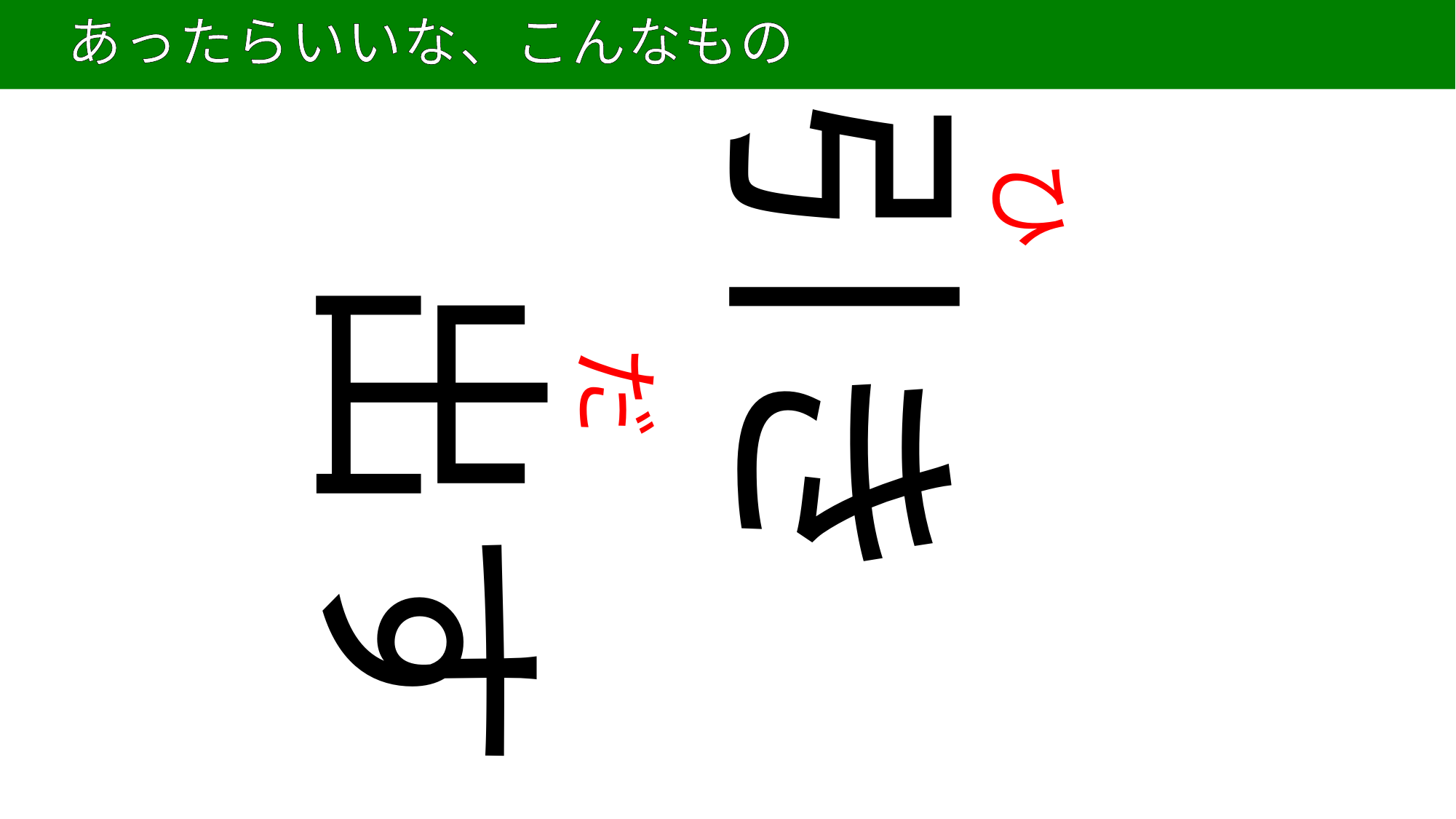

# あったらいいな、こんなもの
73
引き
ひ
出す
だ